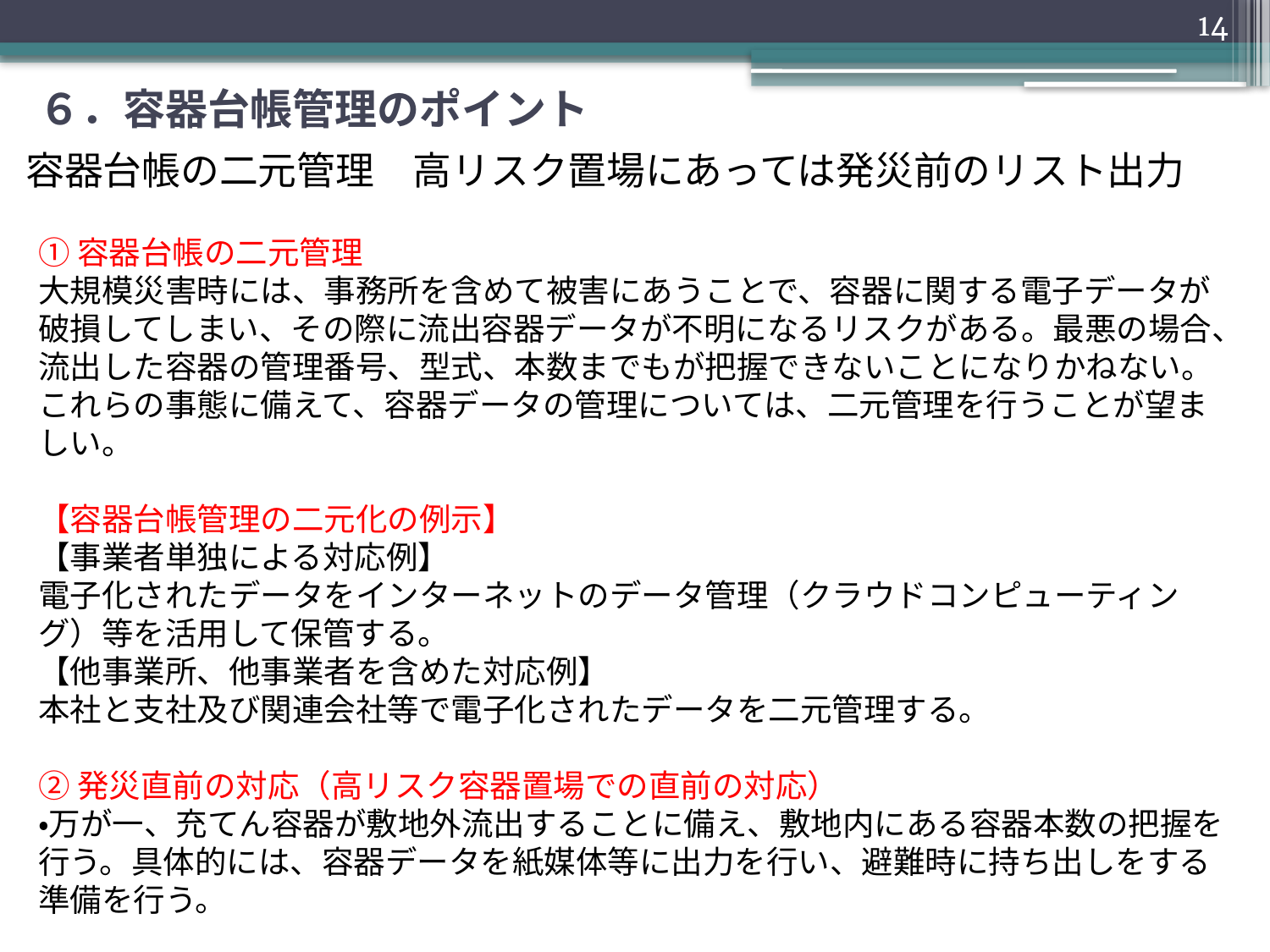

14
# ６．容器台帳管理のポイント
容器台帳の二元管理　高リスク置場にあっては発災前のリスト出力
①容器台帳の二元管理
大規模災害時には、事務所を含めて被害にあうことで、容器に関する電子データが破損してしまい、その際に流出容器データが不明になるリスクがある。最悪の場合、流出した容器の管理番号、型式、本数までもが把握できないことになりかねない。
これらの事態に備えて、容器データの管理については、二元管理を行うことが望ましい。

【容器台帳管理の二元化の例示】
【事業者単独による対応例】
電子化されたデータをインターネットのデータ管理（クラウドコンピューティング）等を活用して保管する。
【他事業所、他事業者を含めた対応例】
本社と支社及び関連会社等で電子化されたデータを二元管理する。

②発災直前の対応（高リスク容器置場での直前の対応）
・万が一、充てん容器が敷地外流出することに備え、敷地内にある容器本数の把握を行う。具体的には、容器データを紙媒体等に出力を行い、避難時に持ち出しをする準備を行う。